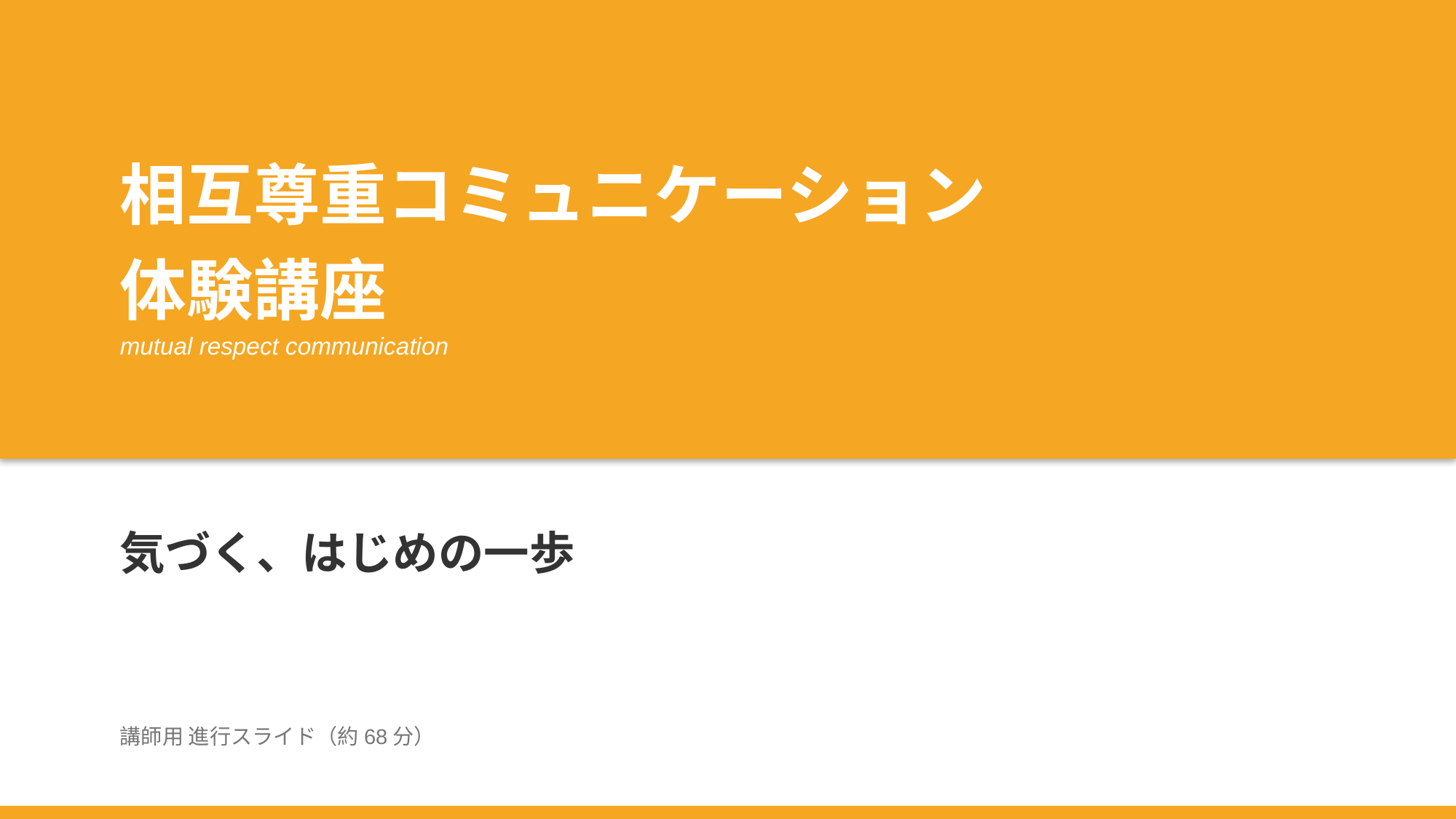

相互尊重コミュニケーション
体験講座
mutual respect communication
気づく、はじめの一歩
講師用 進行スライド（約68分）